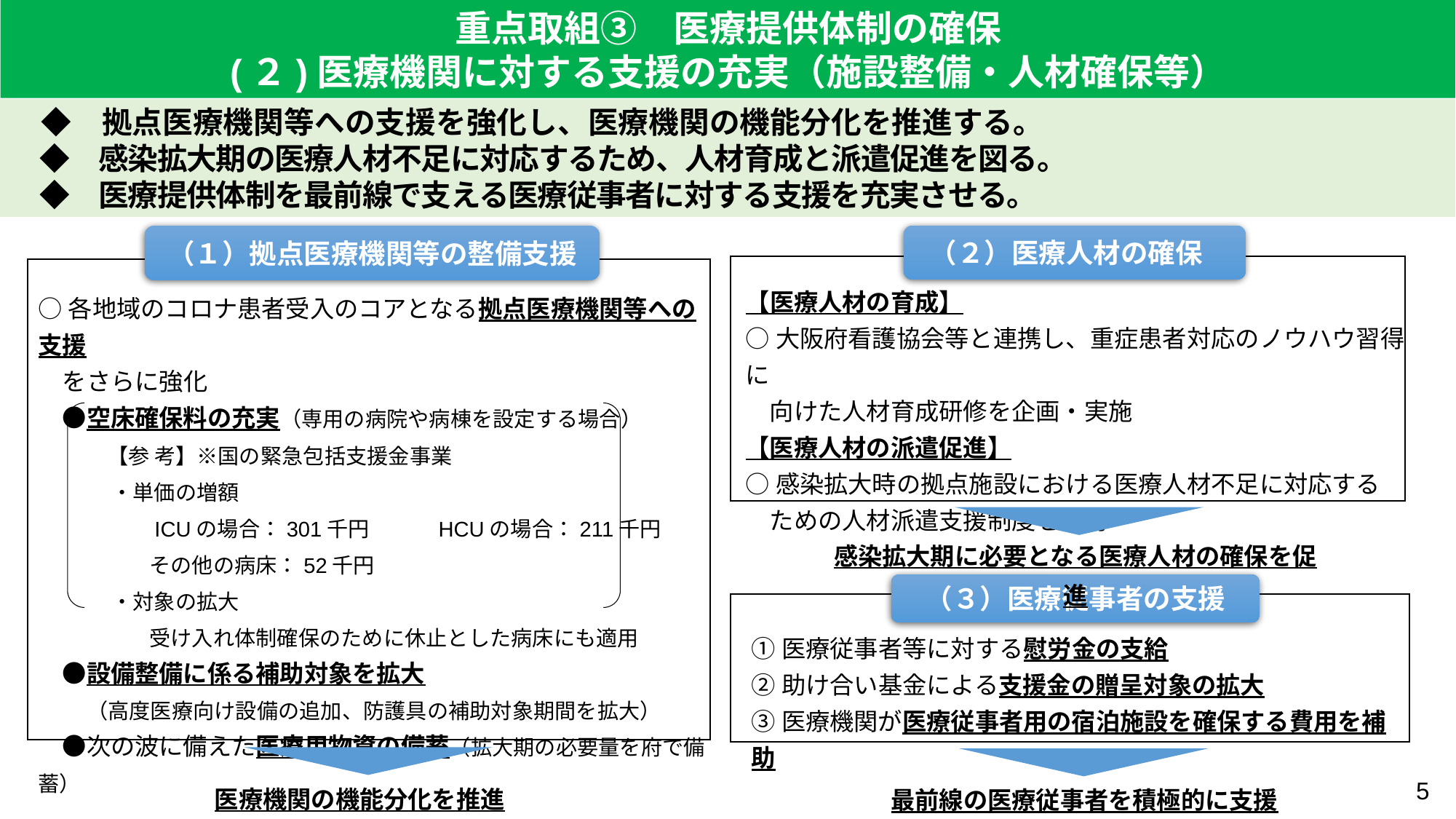

重点取組③　医療提供体制の確保
(２)医療機関に対する支援の充実（施設整備・人材確保等）
　◆　拠点医療機関等への支援を強化し、医療機関の機能分化を推進する。
　◆　感染拡大期の医療人材不足に対応するため、人材育成と派遣促進を図る。
　◆　医療提供体制を最前線で支える医療従事者に対する支援を充実させる。
 （２）医療人材の確保
（１）拠点医療機関等の整備支援

【医療人材の育成】
○大阪府看護協会等と連携し、重症患者対応のノウハウ習得に
　向けた人材育成研修を企画・実施
【医療人材の派遣促進】
○感染拡大時の拠点施設における医療人材不足に対応する
　ための人材派遣支援制度を検討
○各地域のコロナ患者受入のコアとなる拠点医療機関等への支援
　をさらに強化
　●空床確保料の充実（専用の病院や病棟を設定する場合）
　　　 【参 考】※国の緊急包括支援金事業
　　　  ・単価の増額
　　　　 　ICUの場合：301千円　　　HCUの場合：211千円
　　　　 　その他の病床：52千円
　　　  ・対象の拡大
　　　　　 受け入れ体制確保のために休止とした病床にも適用
　●設備整備に係る補助対象を拡大
　　（高度医療向け設備の追加、防護具の補助対象期間を拡大）
　●次の波に備えた医療用物資の備蓄（拡大期の必要量を府で備蓄）

感染拡大期に必要となる医療人材の確保を促進
（３）医療従事者の支援

①医療従事者等に対する慰労金の支給
②助け合い基金による支援金の贈呈対象の拡大
③医療機関が医療従事者用の宿泊施設を確保する費用を補助

5
医療機関の機能分化を推進
最前線の医療従事者を積極的に支援